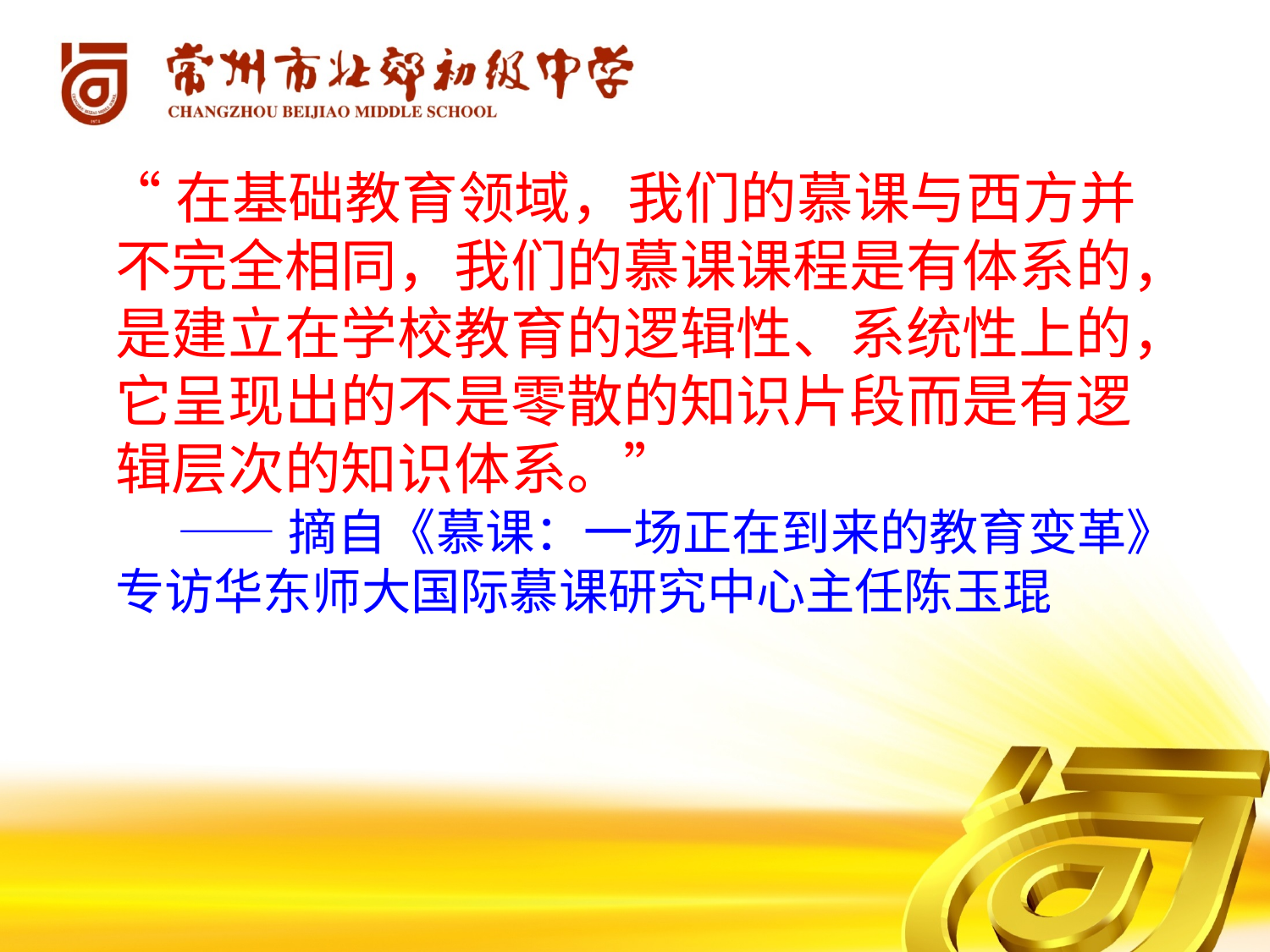

“在基础教育领域，我们的慕课与西方并不完全相同，我们的慕课课程是有体系的，是建立在学校教育的逻辑性、系统性上的，它呈现出的不是零散的知识片段而是有逻辑层次的知识体系。”
          ——摘自《慕课：一场正在到来的教育变革》专访华东师大国际慕课研究中心主任陈玉琨